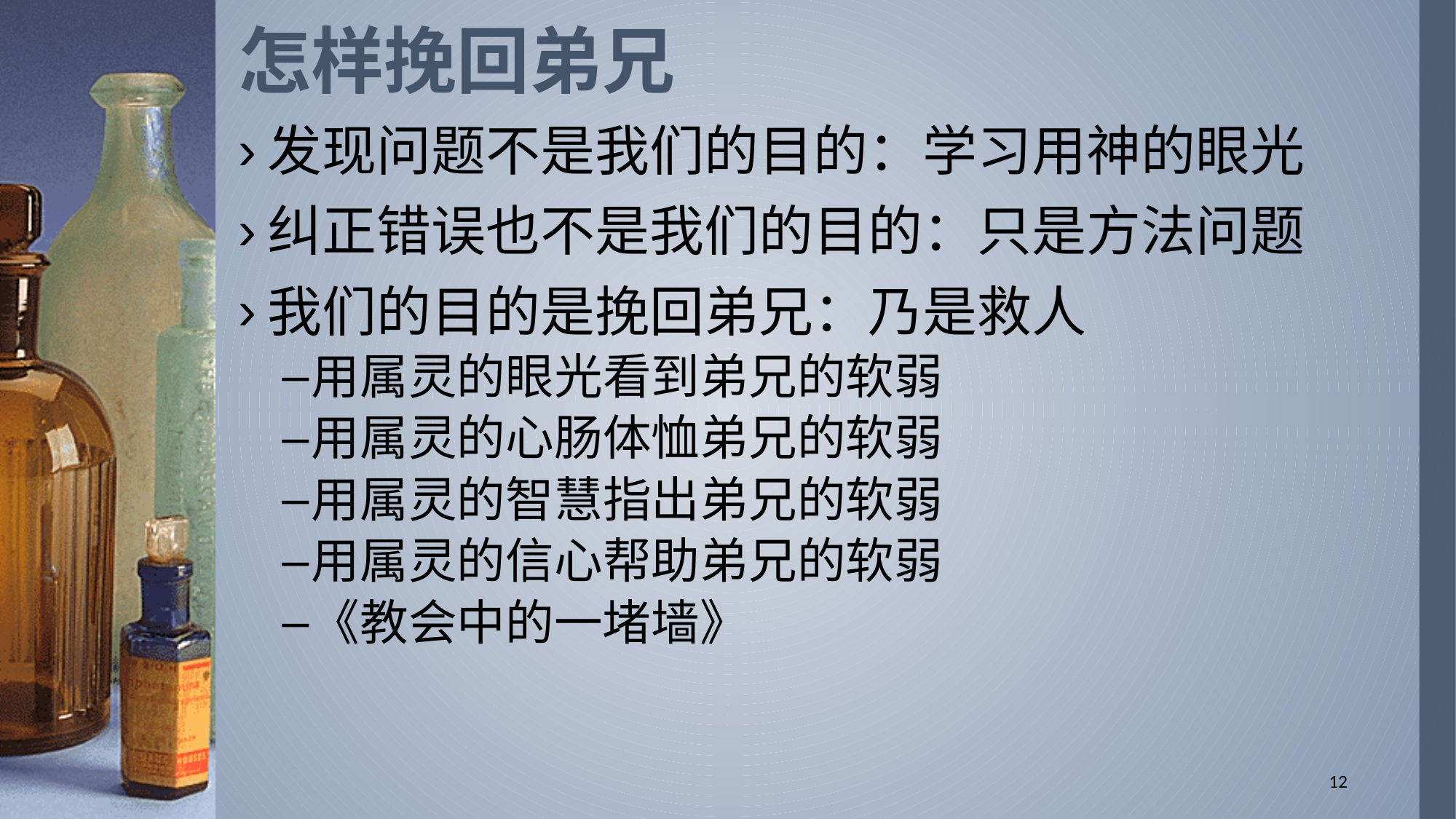

# 怎样挽回弟兄
发现问题不是我们的目的：学习用神的眼光
纠正错误也不是我们的目的：只是方法问题
我们的目的是挽回弟兄：乃是救人
用属灵的眼光看到弟兄的软弱
用属灵的心肠体恤弟兄的软弱
用属灵的智慧指出弟兄的软弱
用属灵的信心帮助弟兄的软弱
《教会中的一堵墙》
12